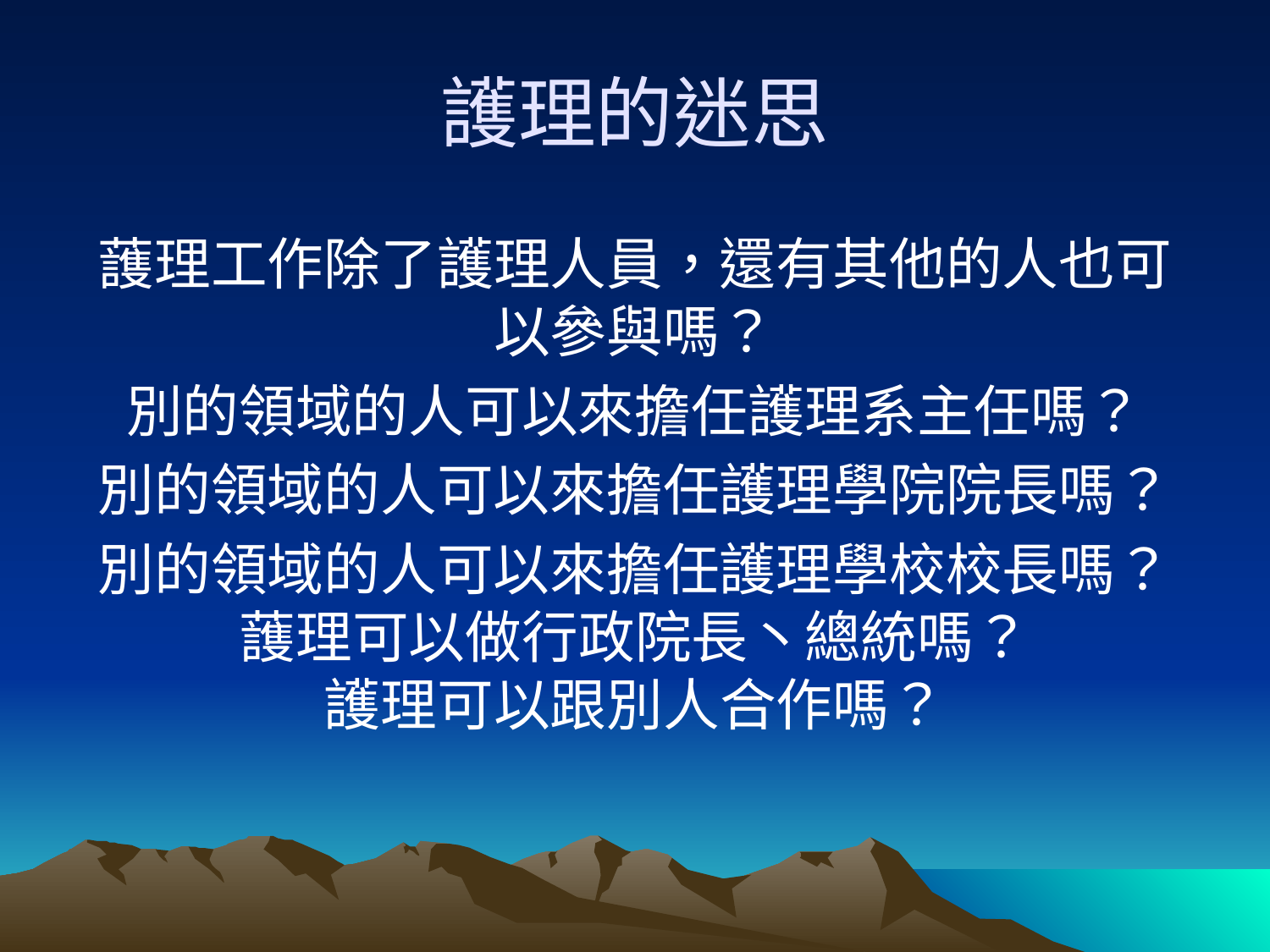

# 護理的迷思
䕶理工作除了護理人員，還有其他的人也可以參與嗎？
別的領域的人可以來擔任護理系主任嗎？
別的領域的人可以來擔任護理學院院長嗎？
別的領域的人可以來擔任護理學校校長嗎？
䕶理可以做行政院長丶總統嗎？
護理可以跟別人合作嗎？